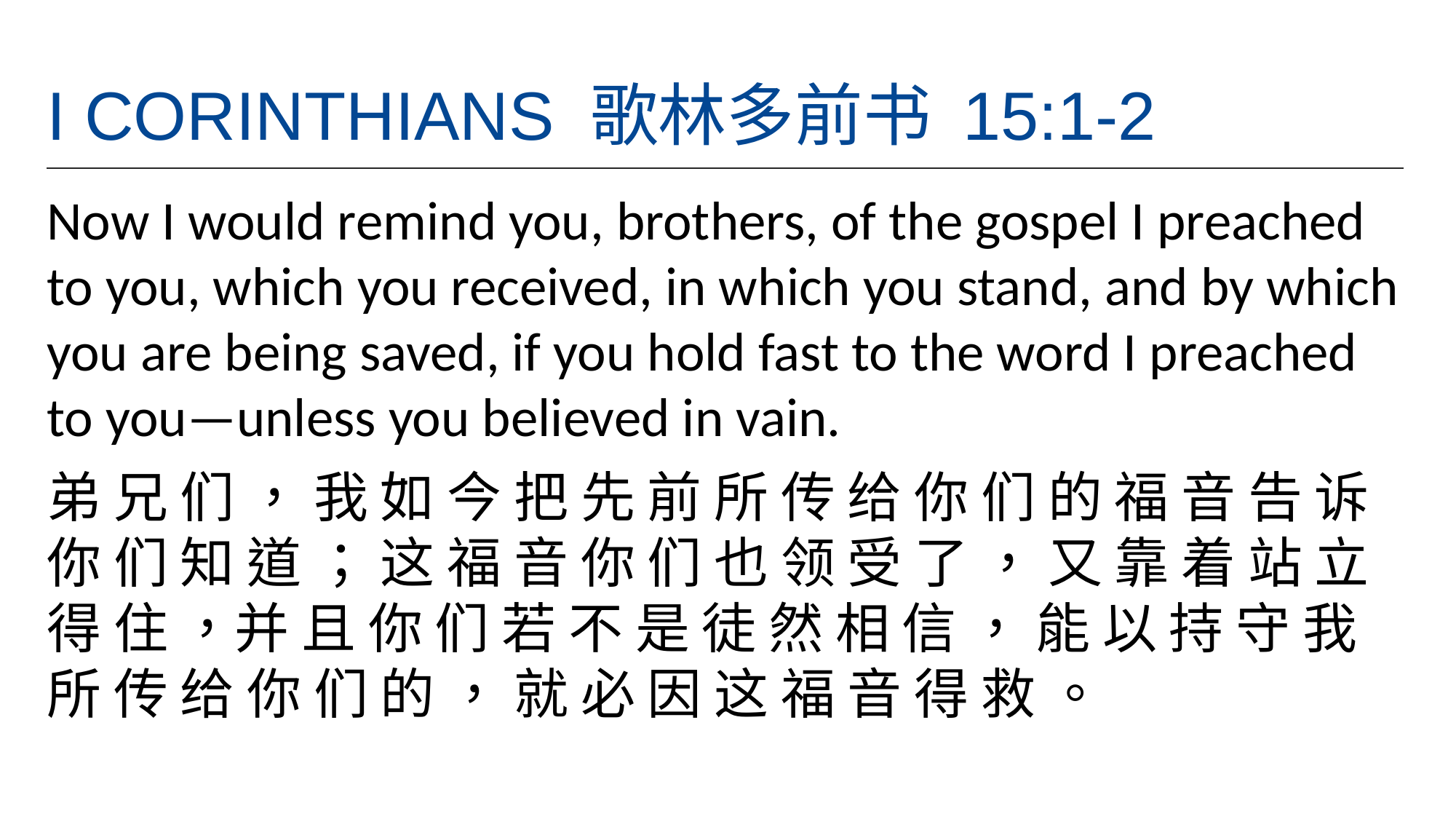

# I Corinthians 歌林多前书 15:1-2
Now I would remind you, brothers, of the gospel I preached to you, which you received, in which you stand, and by which you are being saved, if you hold fast to the word I preached to you—unless you believed in vain.
弟 兄 们 ， 我 如 今 把 先 前 所 传 给 你 们 的 福 音 告 诉 你 们 知 道 ； 这 福 音 你 们 也 领 受 了 ， 又 靠 着 站 立 得 住 ，并 且 你 们 若 不 是 徒 然 相 信 ， 能 以 持 守 我 所 传 给 你 们 的 ， 就 必 因 这 福 音 得 救 。